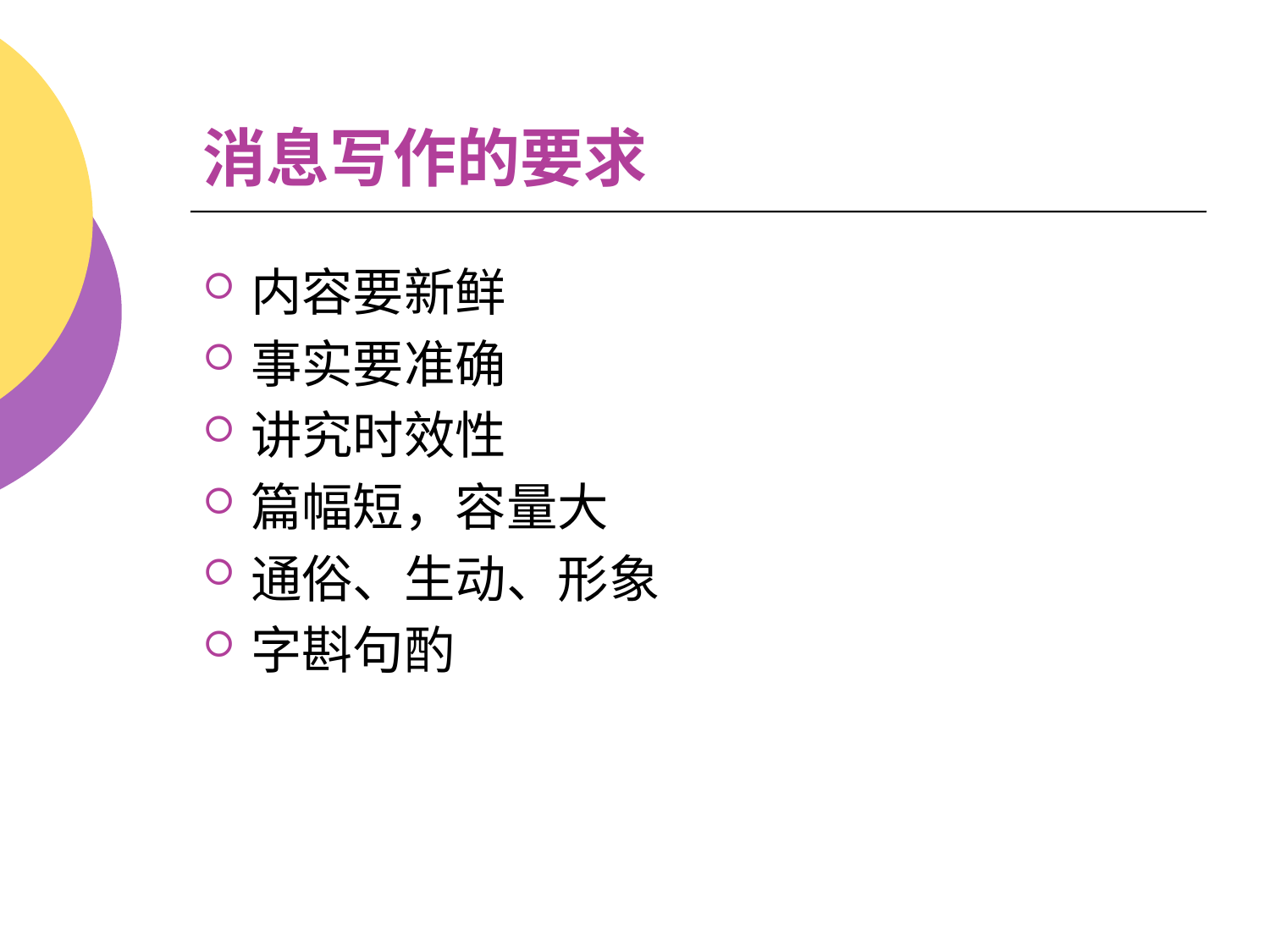

# 消息写作的要求
内容要新鲜
事实要准确
讲究时效性
篇幅短，容量大
通俗、生动、形象
字斟句酌